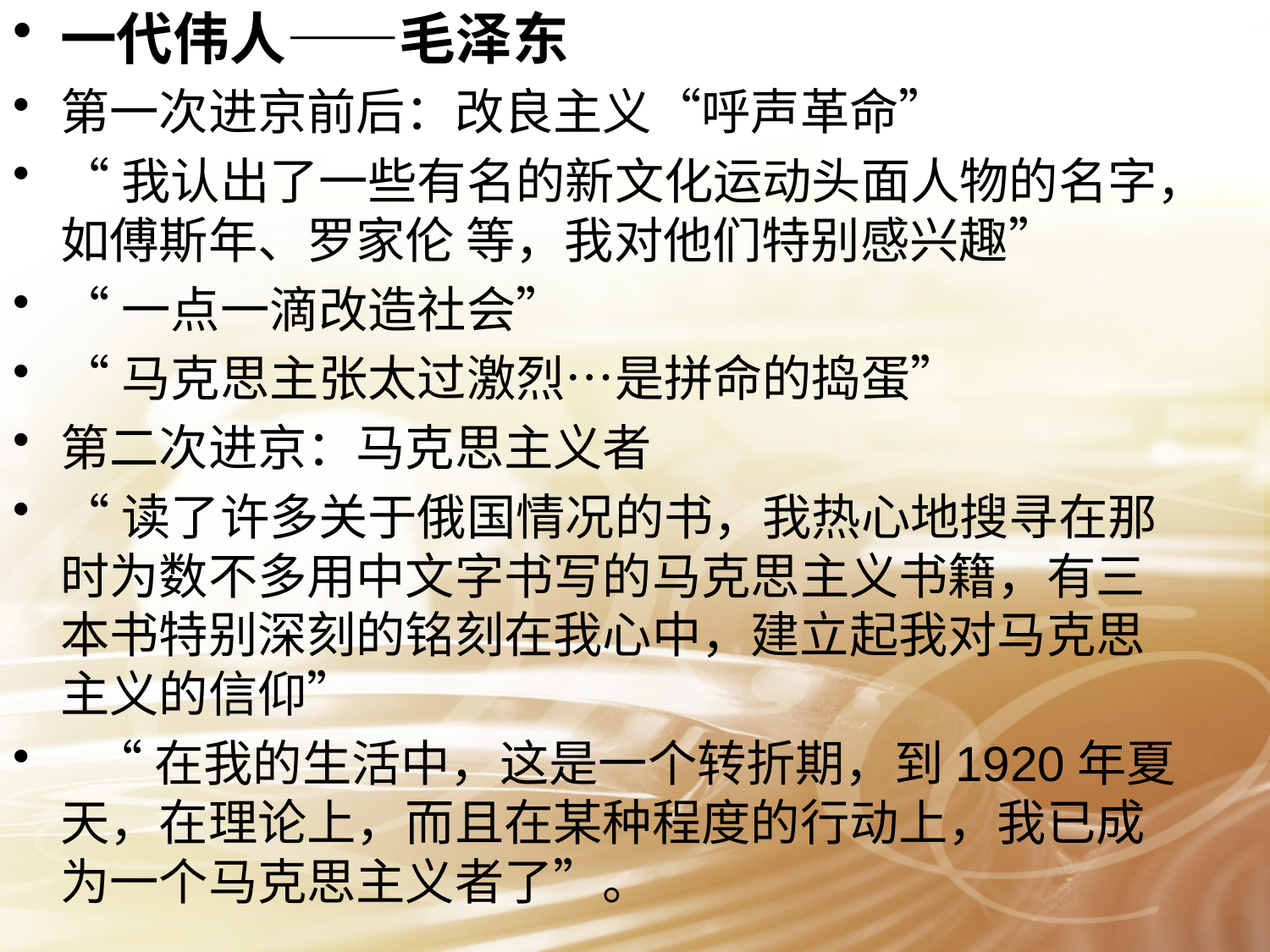

一代伟人——毛泽东
第一次进京前后：改良主义“呼声革命”
“我认出了一些有名的新文化运动头面人物的名字，如傅斯年、罗家伦 等，我对他们特别感兴趣”
“一点一滴改造社会”
“马克思主张太过激烈…是拼命的捣蛋”
第二次进京：马克思主义者
“读了许多关于俄国情况的书，我热心地搜寻在那时为数不多用中文字书写的马克思主义书籍，有三本书特别深刻的铭刻在我心中，建立起我对马克思主义的信仰”
   “在我的生活中，这是一个转折期，到1920年夏天，在理论上，而且在某种程度的行动上，我已成为一个马克思主义者了”。

#